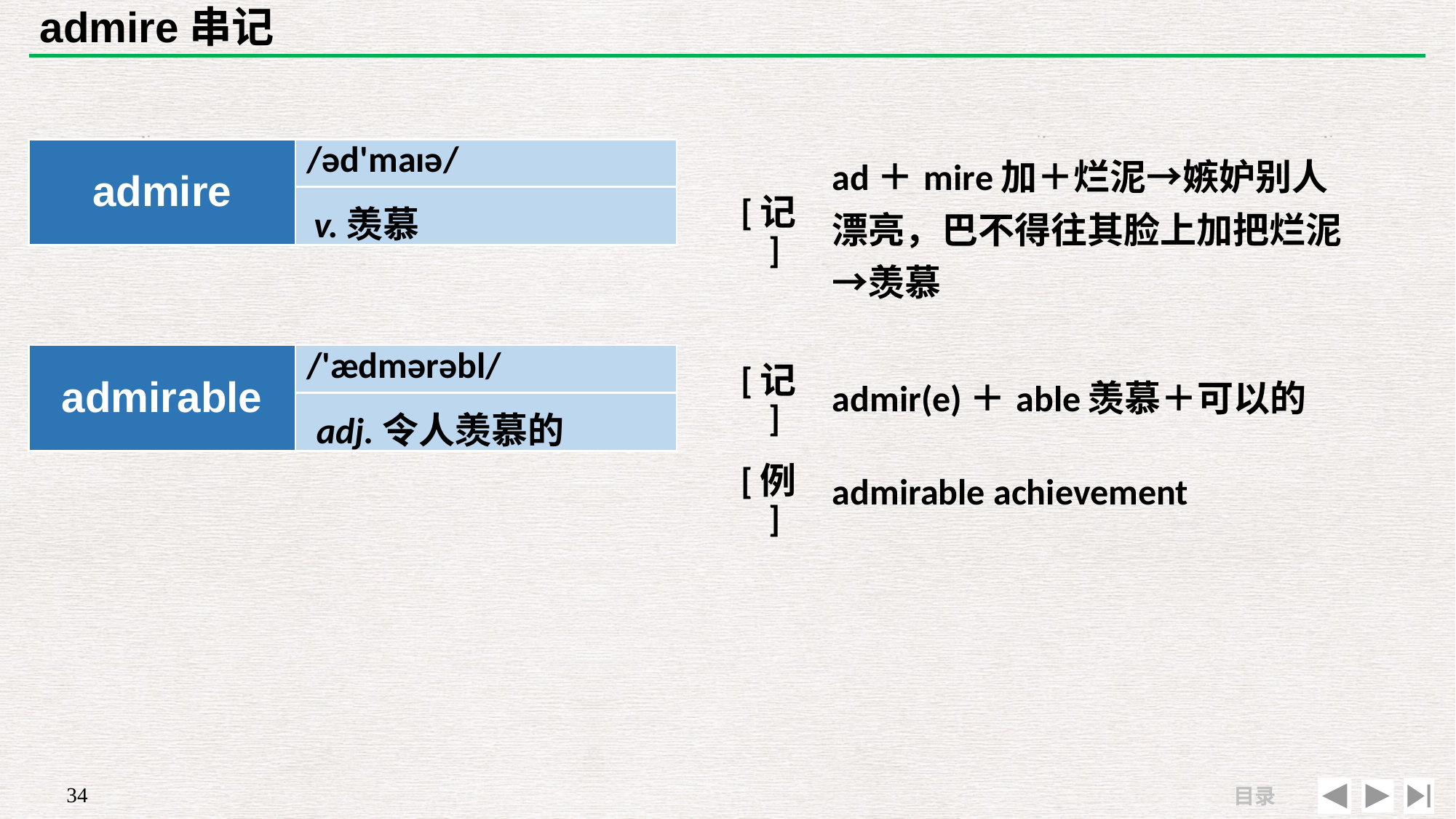

# admire串记

| admire | /əd'maɪə/ |
| --- | --- |
|  |  |
| [记] | ad＋mire加＋烂泥→嫉妒别人漂亮，巴不得往其脸上加把烂泥→羡慕 |
| --- | --- |
|  |  |
v.羡慕
| admirable | /'ædmərəbl/ |
| --- | --- |
|  |  |
| [记] | admir(e)＋able羡慕＋可以的 |
| --- | --- |
| [例] | admirable achievement |
adj.令人羡慕的